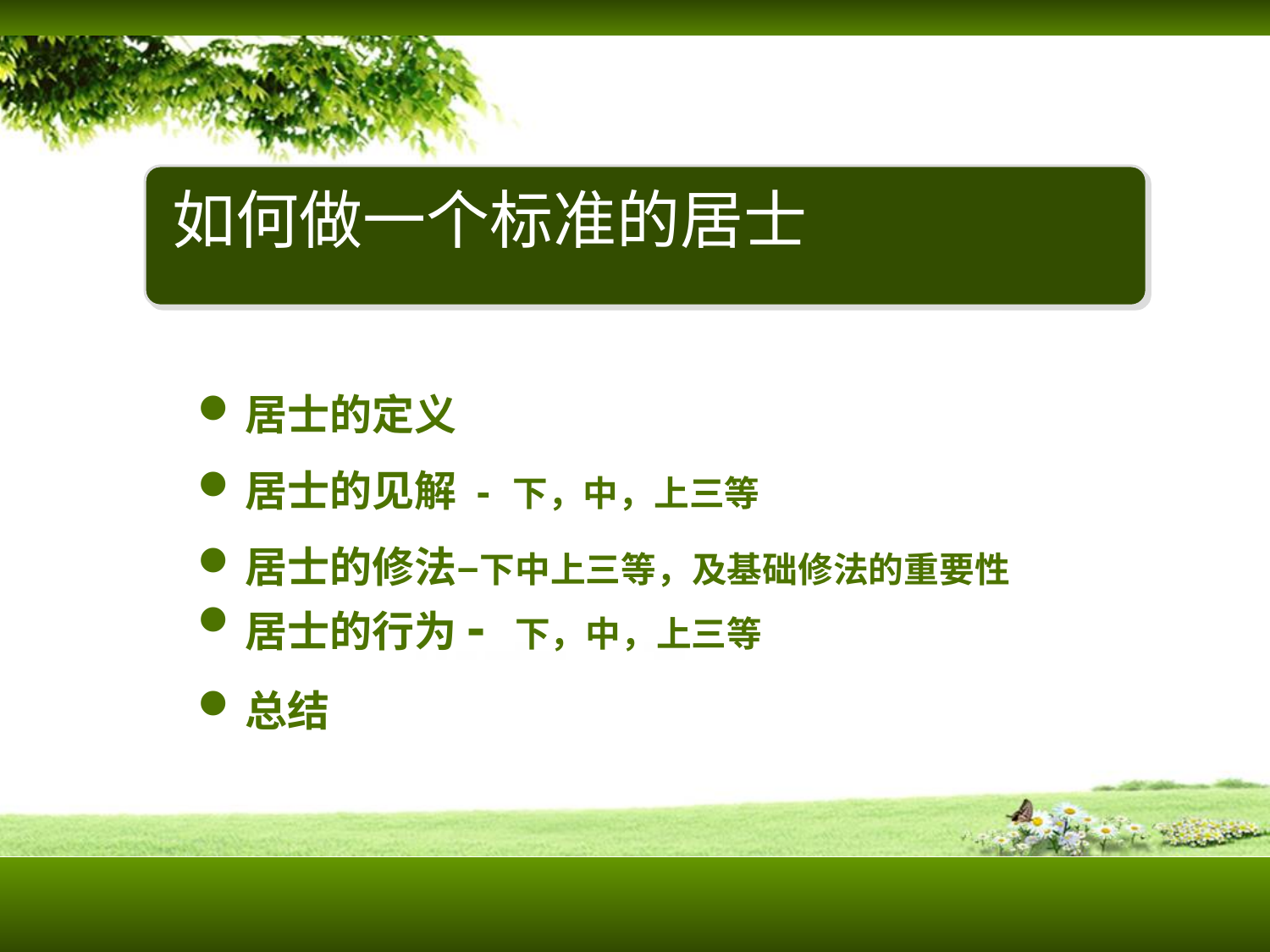

如何做一个标准的居士
居士的定义
居士的见解 - 下，中，上三等
居士的修法–下中上三等，及基础修法的重要性
居士的行为- 下，中，上三等
总结